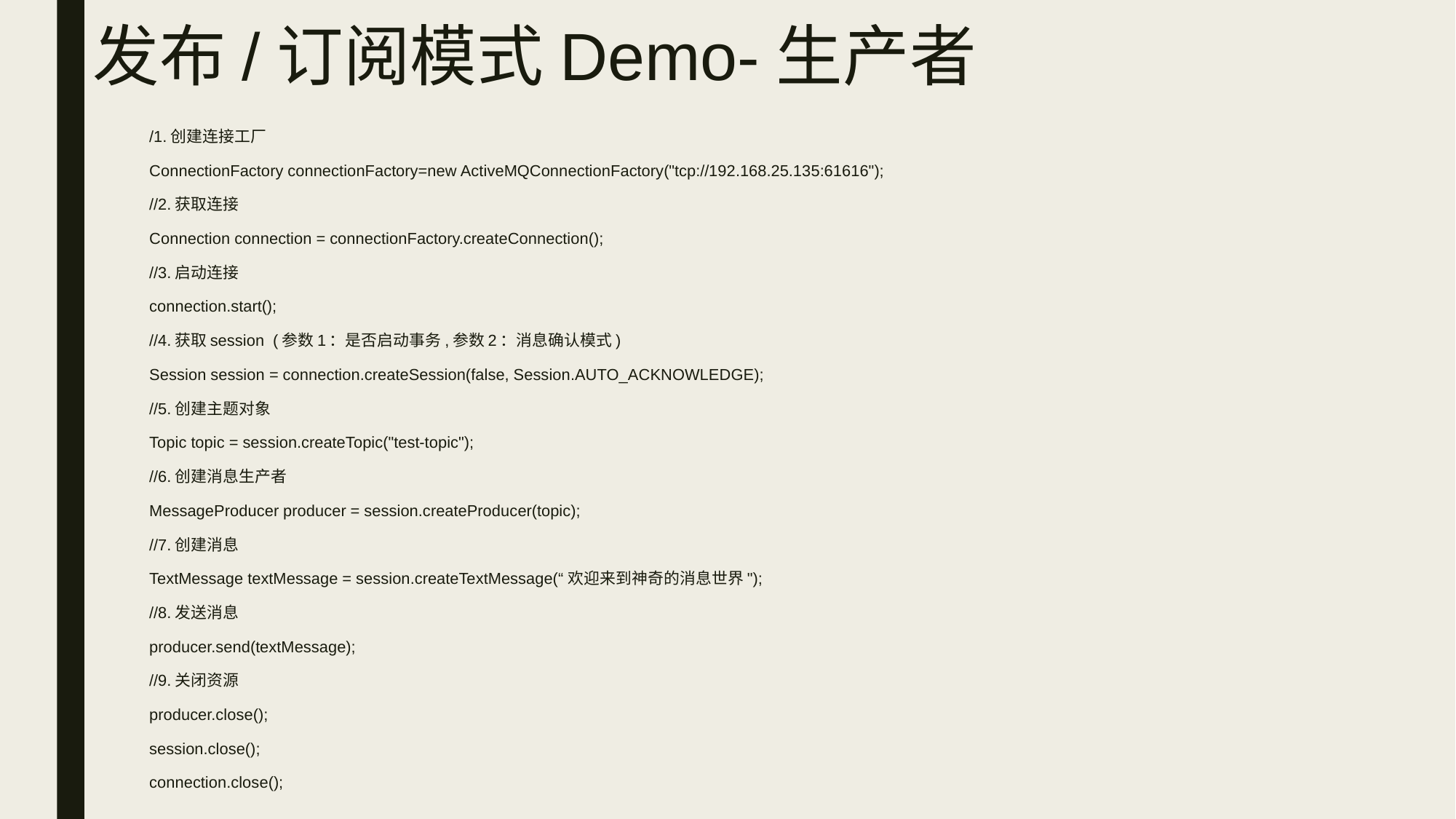

# 发布/订阅模式Demo-生产者
/1.创建连接工厂
ConnectionFactory connectionFactory=new ActiveMQConnectionFactory("tcp://192.168.25.135:61616");
//2.获取连接
Connection connection = connectionFactory.createConnection();
//3.启动连接
connection.start();
//4.获取session  (参数1：是否启动事务,参数2：消息确认模式)
Session session = connection.createSession(false, Session.AUTO_ACKNOWLEDGE);
//5.创建主题对象
Topic topic = session.createTopic("test-topic");
//6.创建消息生产者
MessageProducer producer = session.createProducer(topic);
//7.创建消息
TextMessage textMessage = session.createTextMessage(“欢迎来到神奇的消息世界");
//8.发送消息
producer.send(textMessage);
//9.关闭资源
producer.close();
session.close();
connection.close();